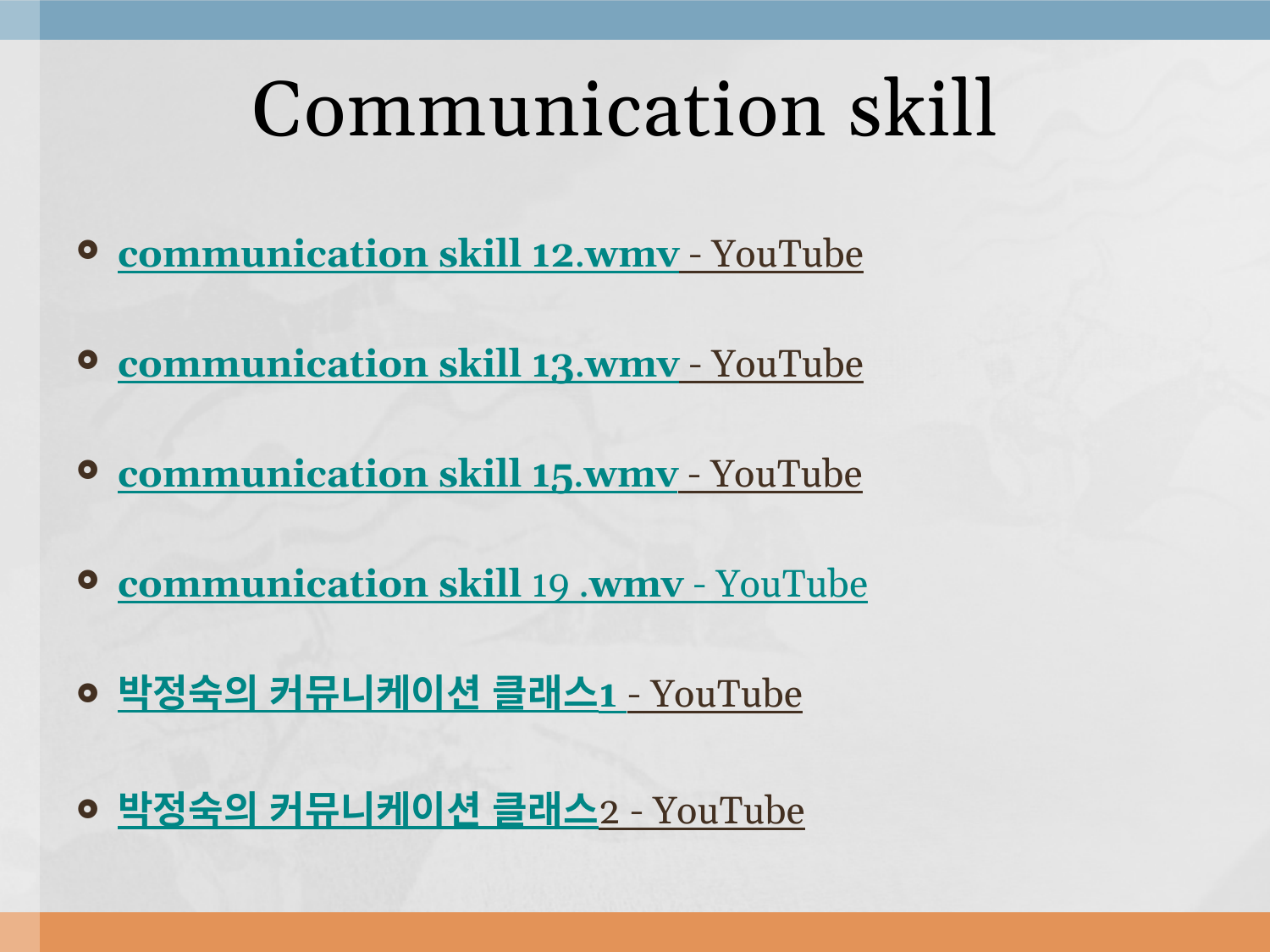

# Communication skill
communication skill 12.wmv - YouTube

communication skill 13.wmv - YouTube

communication skill 15.wmv - YouTube

communication skill 19 .wmv - YouTube

박정숙의 커뮤니케이션 클래스1 - YouTube

박정숙의 커뮤니케이션 클래스2 - YouTube